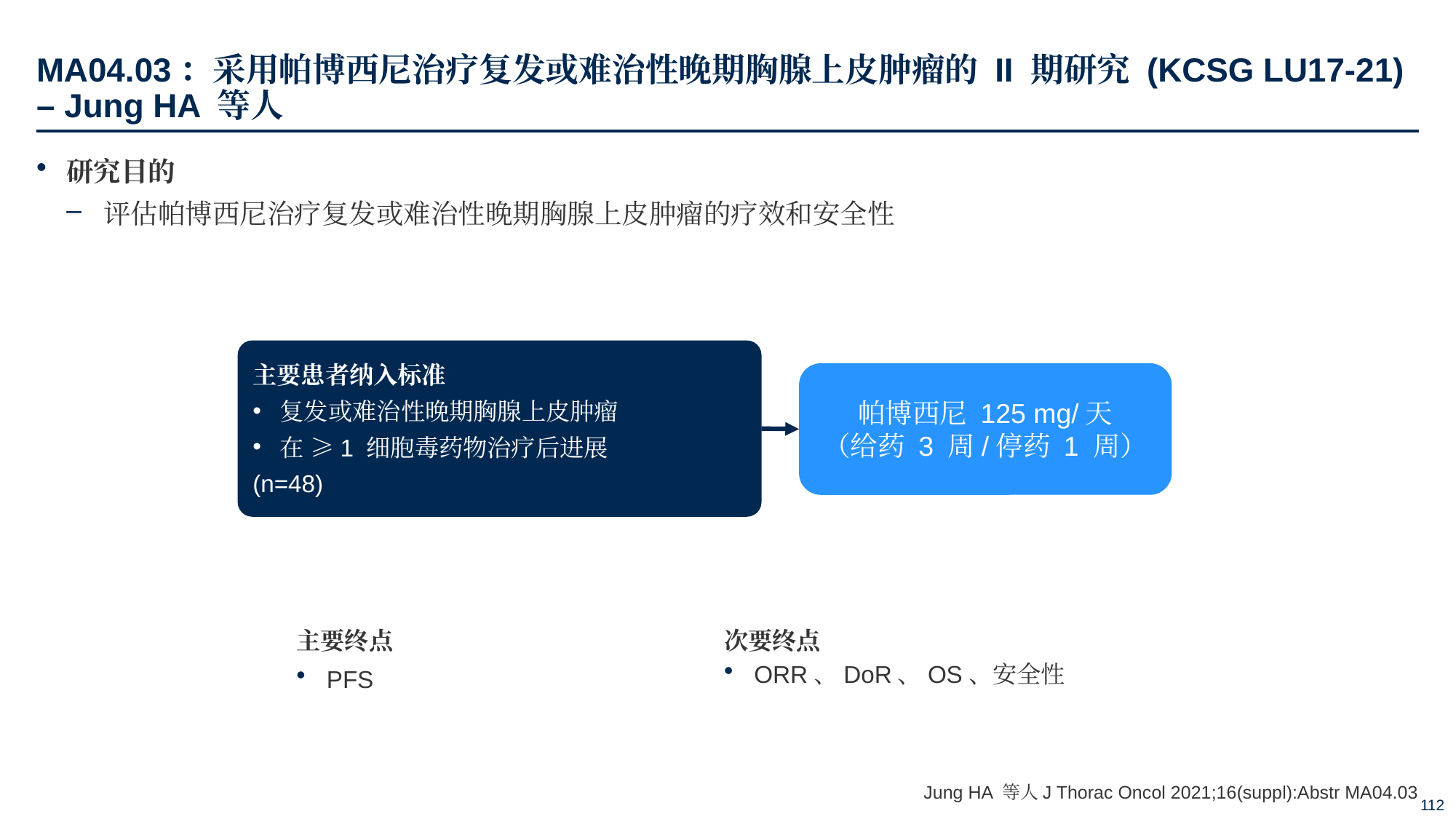

# MA04.03：采用帕博西尼治疗复发或难治性晚期胸腺上皮肿瘤的 II 期研究 (KCSG LU17-21) – Jung HA 等人
研究目的
评估帕博西尼治疗复发或难治性晚期胸腺上皮肿瘤的疗效和安全性
主要患者纳入标准
复发或难治性晚期胸腺上皮肿瘤
在 ≥1 细胞毒药物治疗后进展
(n=48)
帕博西尼 125 mg/天
（给药 3 周/停药 1 周）
主要终点
PFS
次要终点
ORR、DoR、OS、安全性
Jung HA 等人J Thorac Oncol 2021;16(suppl):Abstr MA04.03